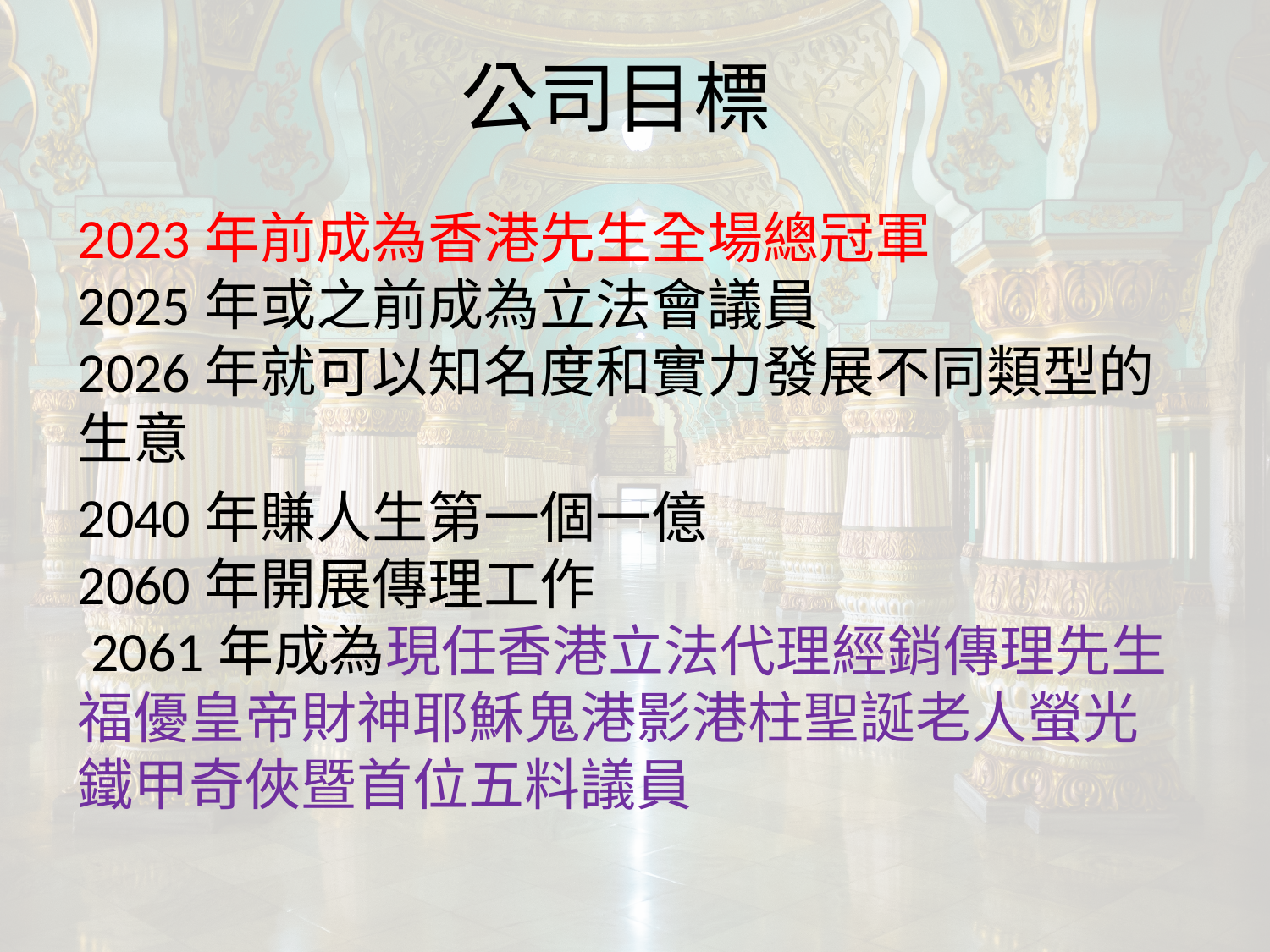

公司目標
2023年前成為香港先生全場總冠軍
2025年或之前成為立法會議員
2026年就可以知名度和實力發展不同類型的生意
2040年賺人生第一個一億
2060年開展傳理工作
​2061年成為現任香港立法代理經銷傳理先生福優皇帝財神耶穌鬼港影港柱聖誕老人螢光鐵甲奇俠暨首位五料議員